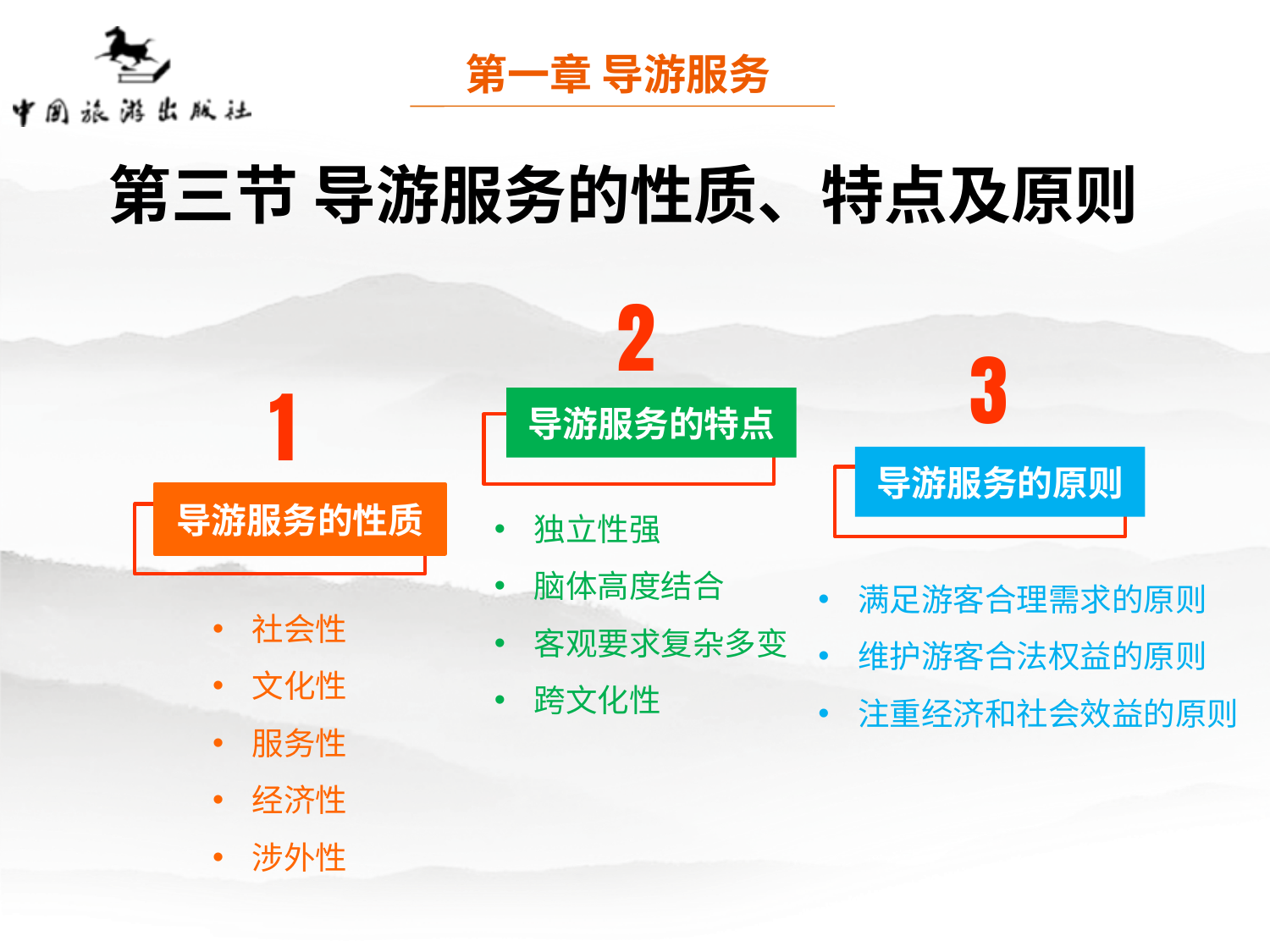

第一章 导游服务
第三节 导游服务的性质、特点及原则
2
导游服务的特点

3
导游服务的原则

1
导游服务的性质

独立性强
脑体高度结合
客观要求复杂多变
跨文化性
满足游客合理需求的原则
维护游客合法权益的原则
注重经济和社会效益的原则

社会性
文化性
服务性
经济性
涉外性